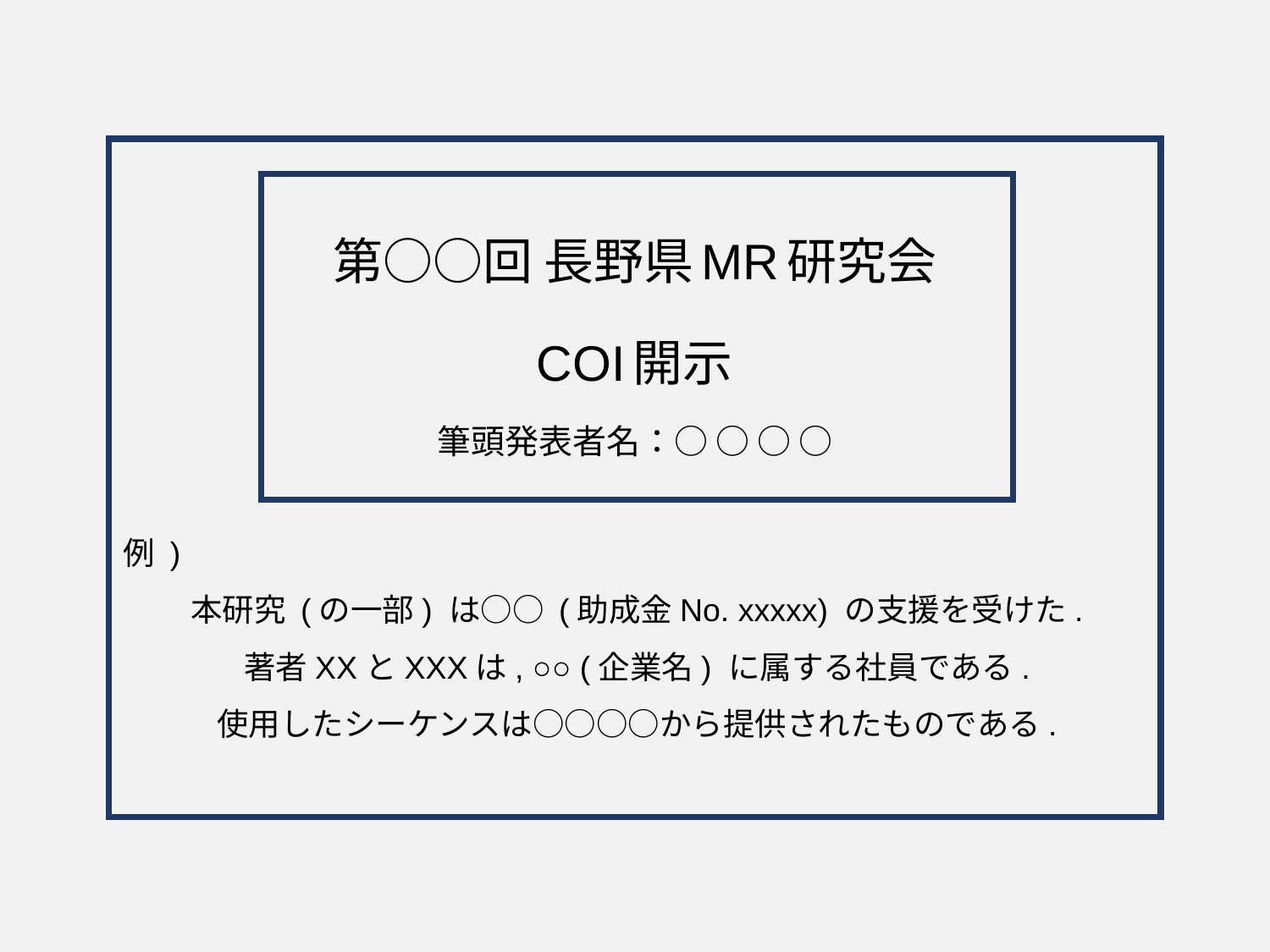

第○○回 長野県MR研究会
COI開示
筆頭発表者名：○ ○ ○ ○
例 )
本研究 (の一部) は○○ (助成金No. xxxxx) の支援を受けた.
著者XXとXXXは, ○○ (企業名) に属する社員である.
使用したシーケンスは○○○○から提供されたものである.